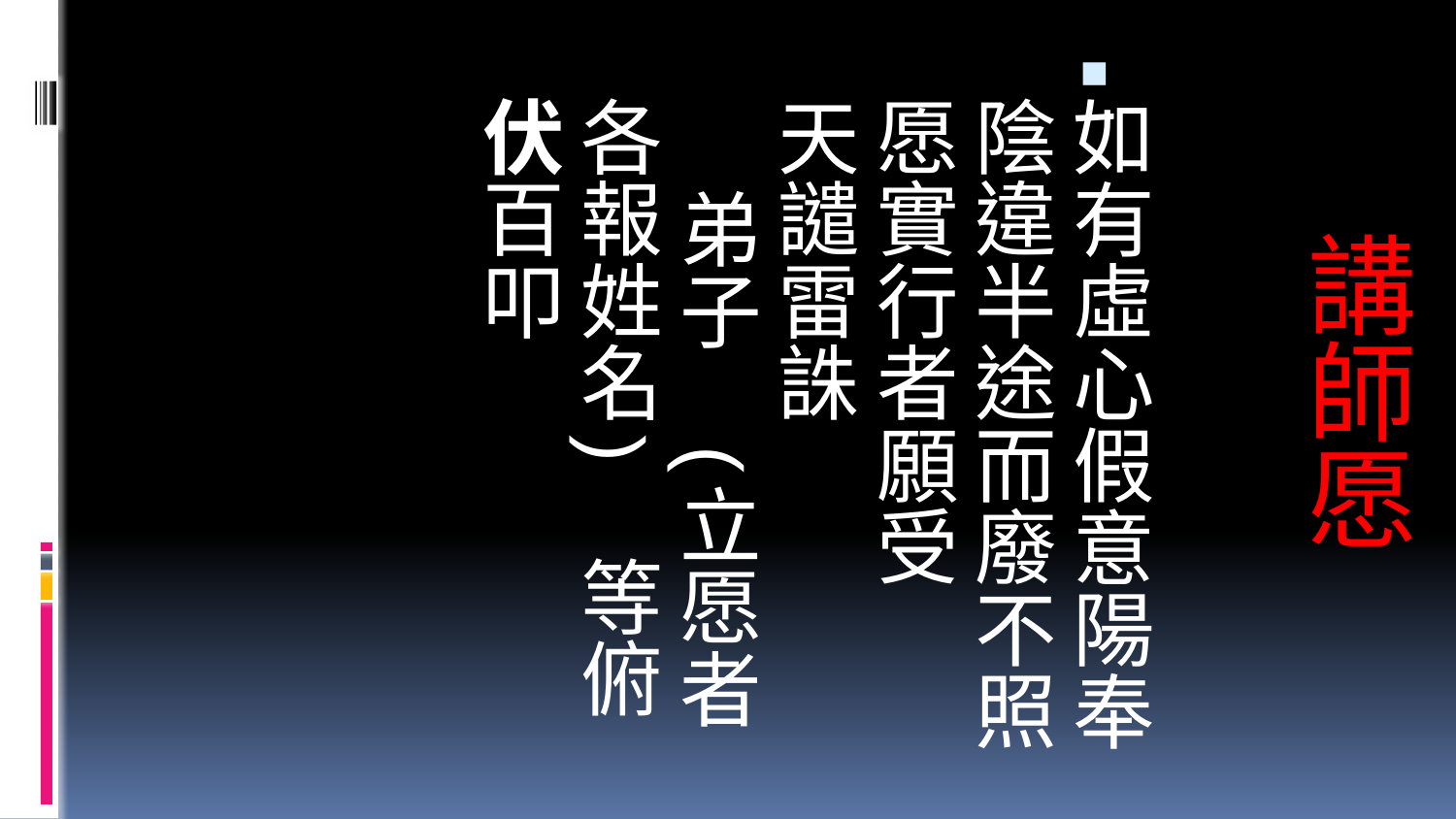

如有虛心假意陽奉陰違半途而廢不照愿實行者願受
天譴雷誅
     弟子　(立愿者各報姓名)　等俯伏百叩

# 講師愿